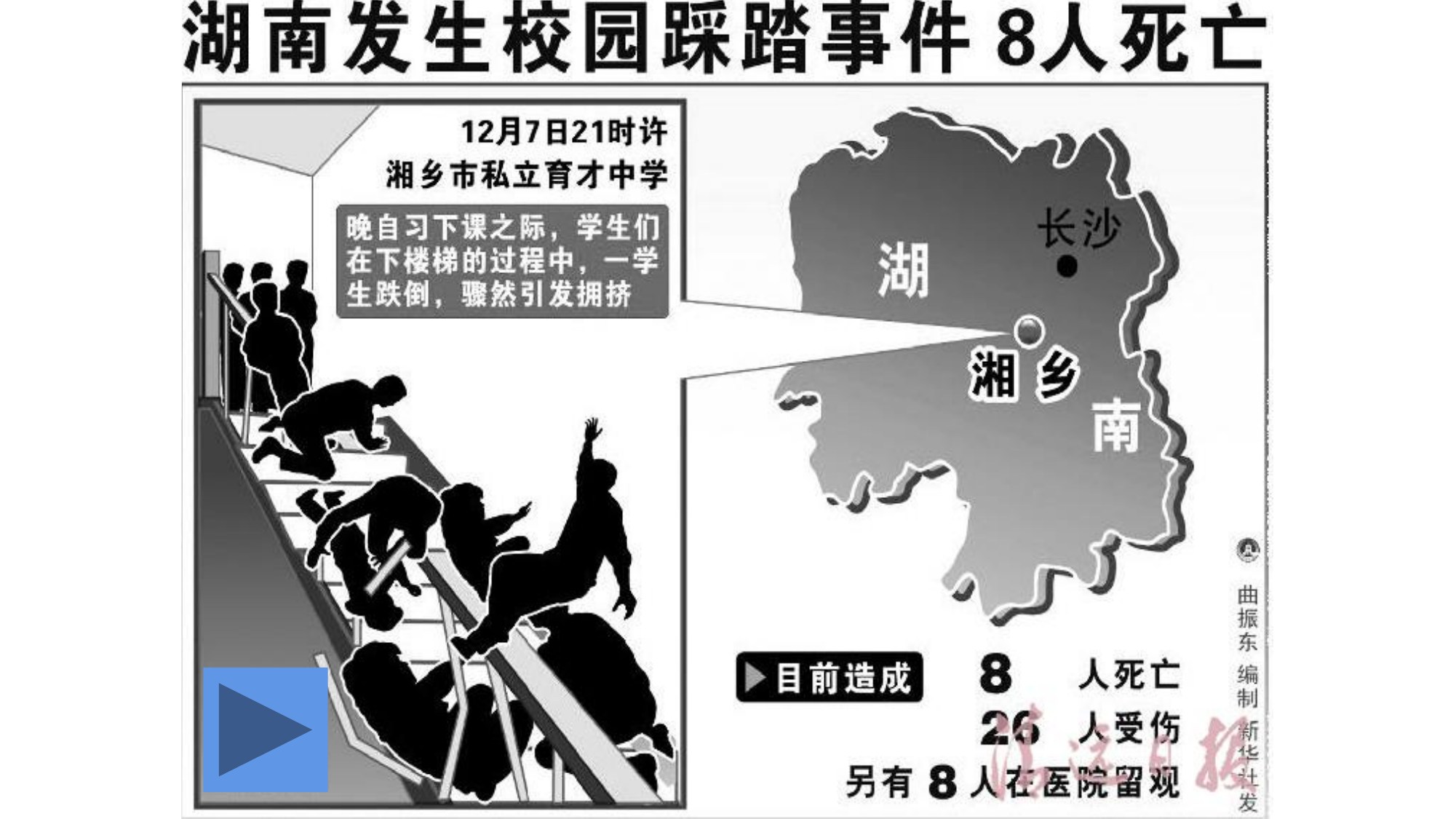

血的教训
     2009年12月7日，湖南湘乡市育才学校发生一起踩踏事故。下晚自习的初中学生在下楼过程中拥挤踩踏，造成8名学生当场死亡，26名学生受伤。